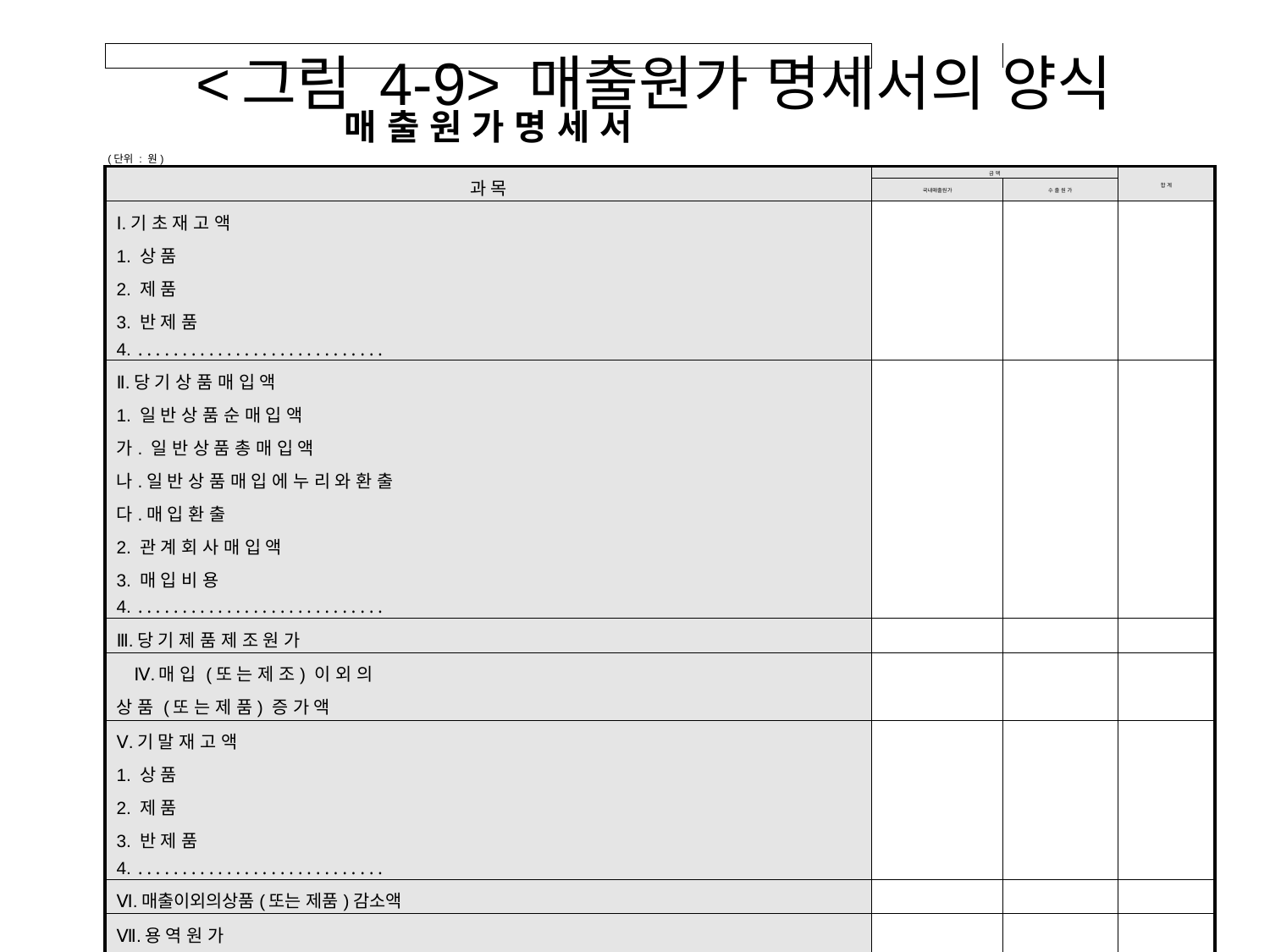

# <그림 4-9> 매출원가 명세서의 양식
|  |  |  |  |
| --- | --- | --- | --- |
| 매 출 원 가 명 세 서 (단위 : 원) |  |  |  |
| 과 목 | 금 액 |  | 합 계 |
|  | 국내매출원가 | 수 출 원 가 |  |
| Ⅰ.기 초 재 고 액 1. 상 품 2. 제 품 3. 반 제 품 4. ․․․․․․․․․․․․․․․․․․․․․․․․․․․․ |  |  |  |
| Ⅱ.당 기 상 품 매 입 액 1. 일 반 상 품 순 매 입 액 가. 일 반 상 품 총 매 입 액 나.일 반 상 품 매 입 에 누 리 와 환 출 다.매 입 환 출 2. 관 계 회 사 매 입 액 3. 매 입 비 용 4. ․․․․․․․․․․․․․․․․․․․․․․․․․․․․ |  |  |  |
| Ⅲ.당 기 제 품 제 조 원 가 |  |  |  |
| Ⅳ.매 입 (또 는 제 조) 이 외 의 상 품 (또 는 제 품) 증 가 액 |  |  |  |
| Ⅴ.기 말 재 고 액 1. 상 품 2. 제 품 3. 반 제 품 4. ․․․․․․․․․․․․․․․․․․․․․․․․․․․․ |  |  |  |
| Ⅵ.매출이외의상품(또는 제품)감소액 |  |  |  |
| Ⅶ.용 역 원 가 1. × × 비 2. × × 비 |  |  |  |
| Ⅷ.․․․․․․․․․․․․․․․․․․․․․․․․․․․․ |  |  |  |
| Ⅸ.당 기 매 출 원 가 합 계 |  |  |  |
|  |  |  |  |